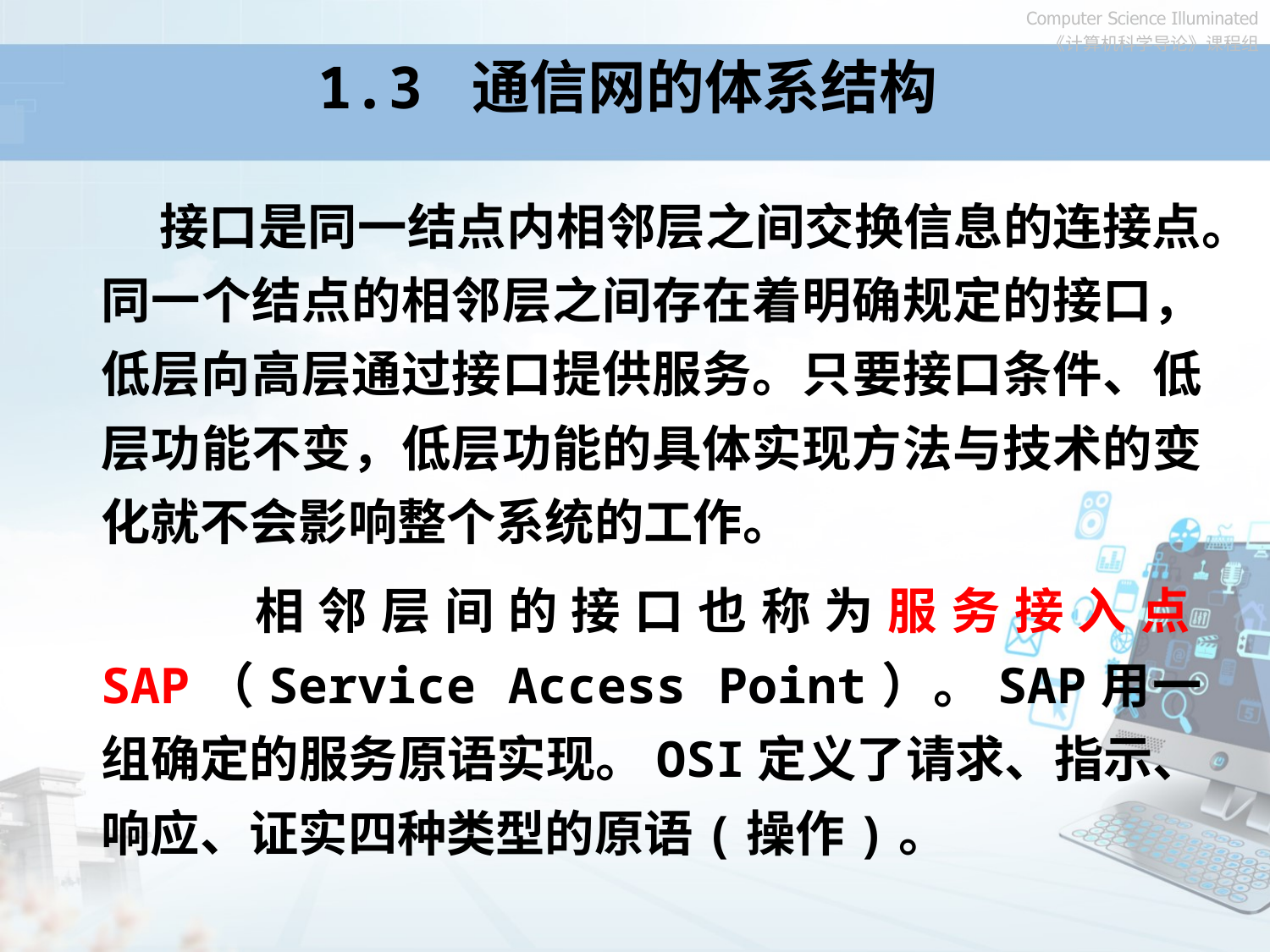

# 1.3 通信网的体系结构
      接口是同一结点内相邻层之间交换信息的连接点。同一个结点的相邻层之间存在着明确规定的接口，低层向高层通过接口提供服务。只要接口条件、低层功能不变，低层功能的具体实现方法与技术的变化就不会影响整个系统的工作。
      相邻层间的接口也称为服务接入点SAP（Service Access Point）。SAP用一组确定的服务原语实现。OSI定义了请求、指示、响应、证实四种类型的原语(操作)。